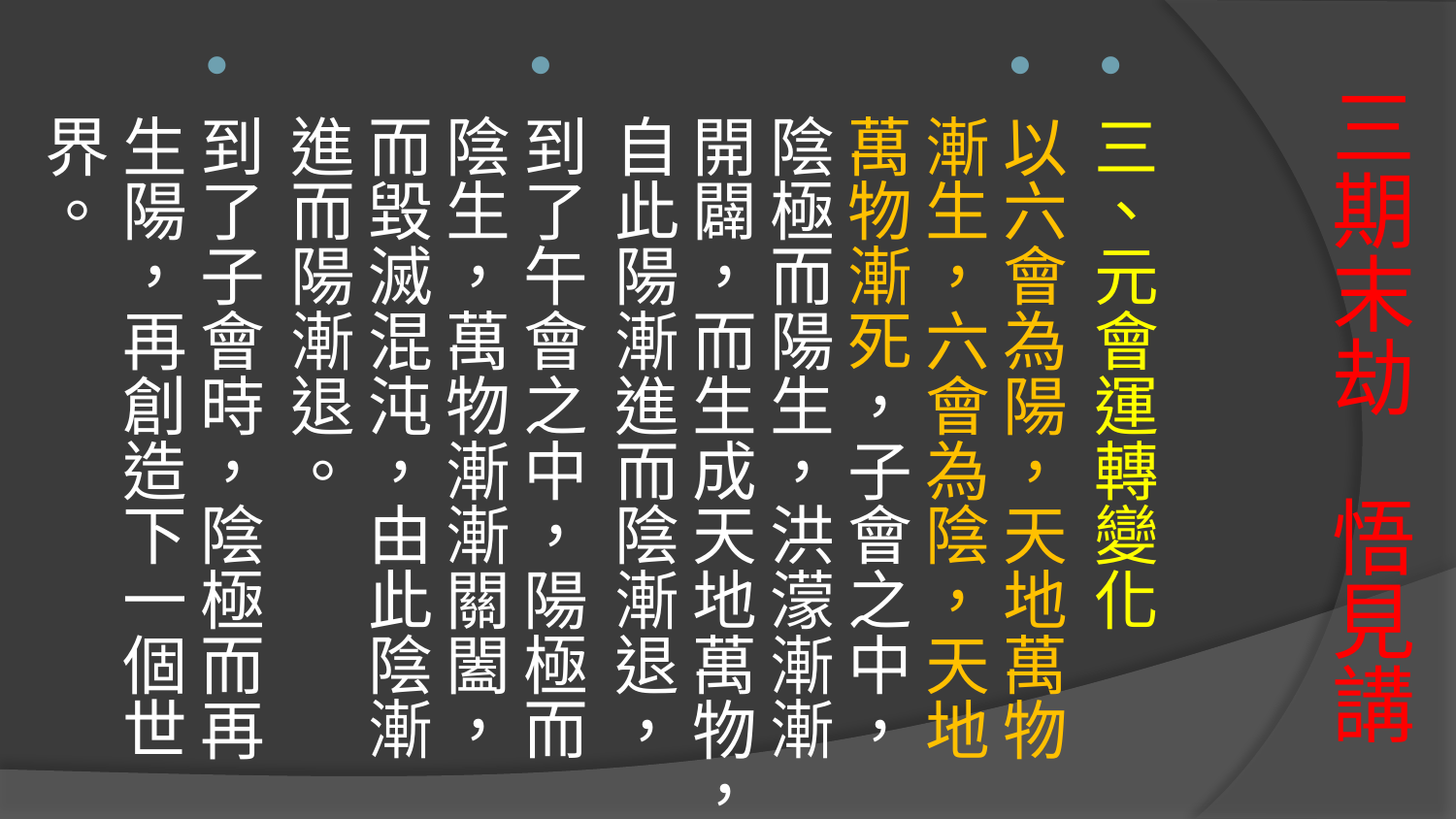

三、元會運轉變化
以六會為陽，天地萬物漸生，六會為陰，天地萬物漸死，子會之中，陰極而陽生，洪濛漸漸開闢，而生成天地萬物，自此陽漸進而陰漸退，
到了午會之中，陽極而陰生，萬物漸漸關闔，而毀滅混沌，由此陰漸進而陽漸退。
到了子會時，陰極而再生陽，再創造下一個世界。
# 三期末劫    悟見講